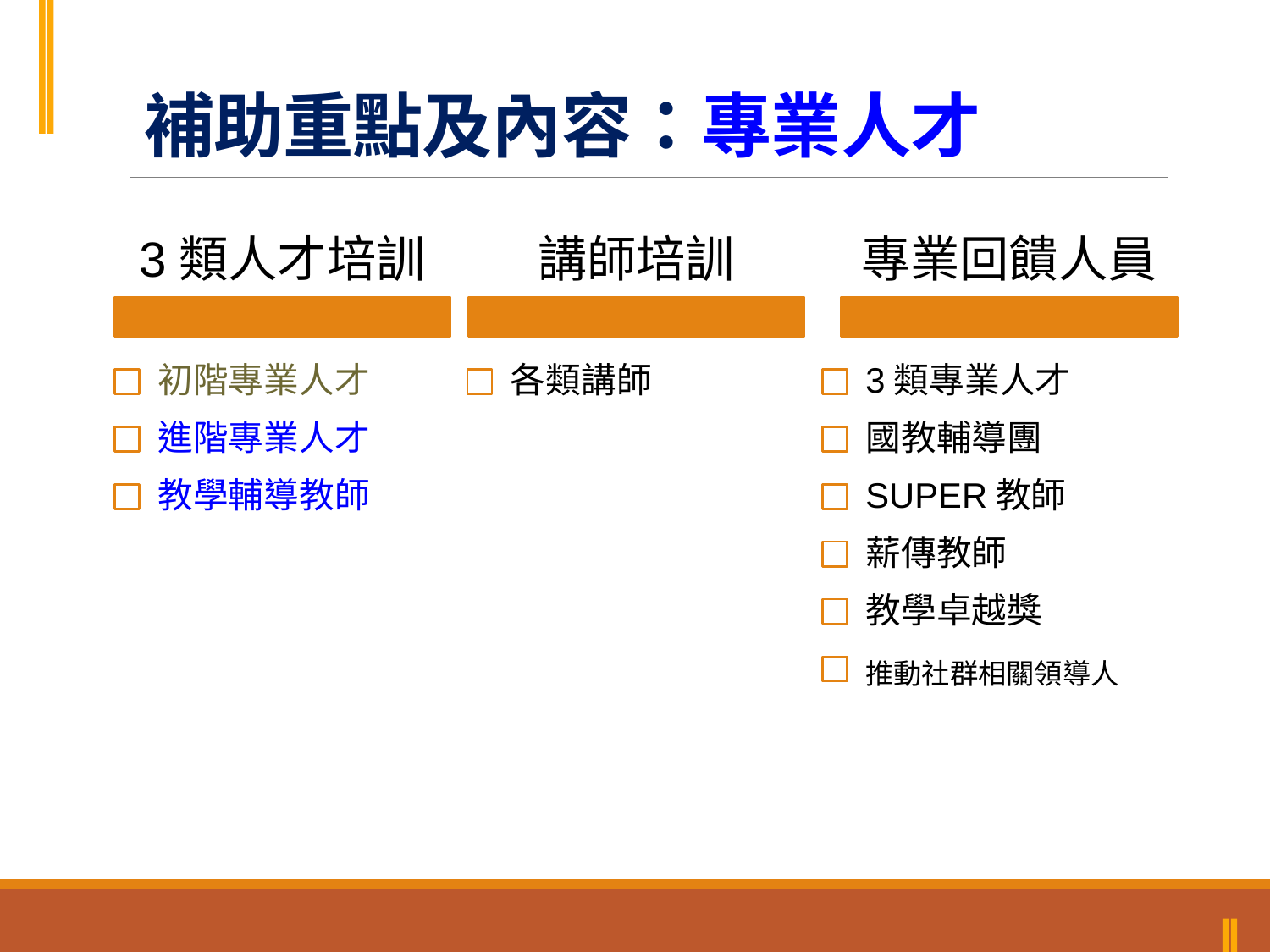

補助重點及內容：專業人才
3類人才培訓
初階專業人才
進階專業人才
教學輔導教師
講師培訓
各類講師
專業回饋人員
3類專業人才
國教輔導團
SUPER教師
薪傳教師
教學卓越獎
推動社群相關領導人